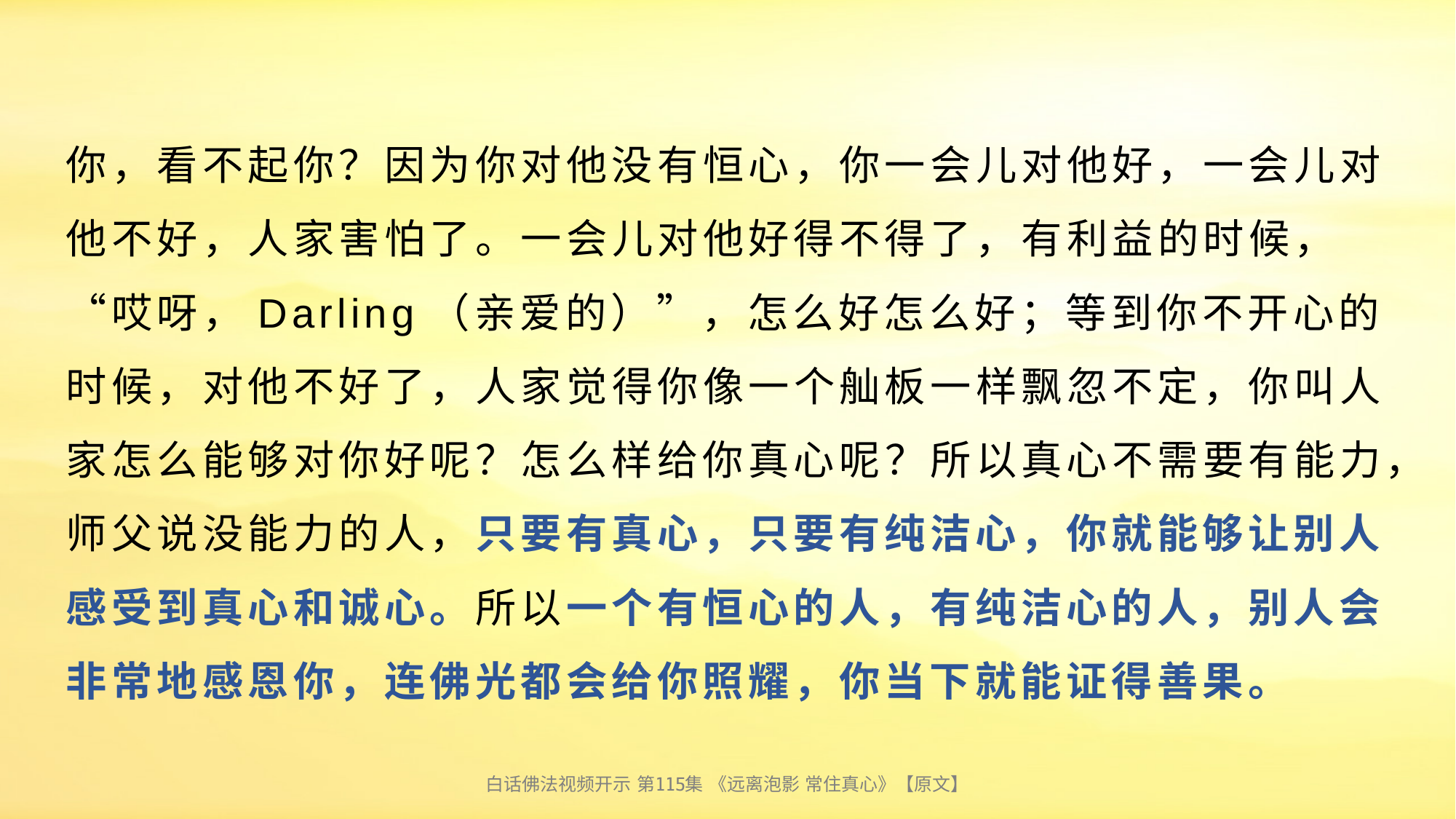

# 你，看不起你？因为你对他没有恒心，你一会儿对他好，一会儿对他不好，人家害怕了。一会儿对他好得不得了，有利益的时候，“哎呀，Darling（亲爱的）”，怎么好怎么好；等到你不开心的时候，对他不好了，人家觉得你像一个舢板一样飘忽不定，你叫人家怎么能够对你好呢？怎么样给你真心呢？所以真心不需要有能力，师父说没能力的人，只要有真心，只要有纯洁心，你就能够让别人感受到真心和诚心。所以一个有恒心的人，有纯洁心的人，别人会非常地感恩你，连佛光都会给你照耀，你当下就能证得善果。
白话佛法视频开示 第115集 《远离泡影 常住真心》【原文】